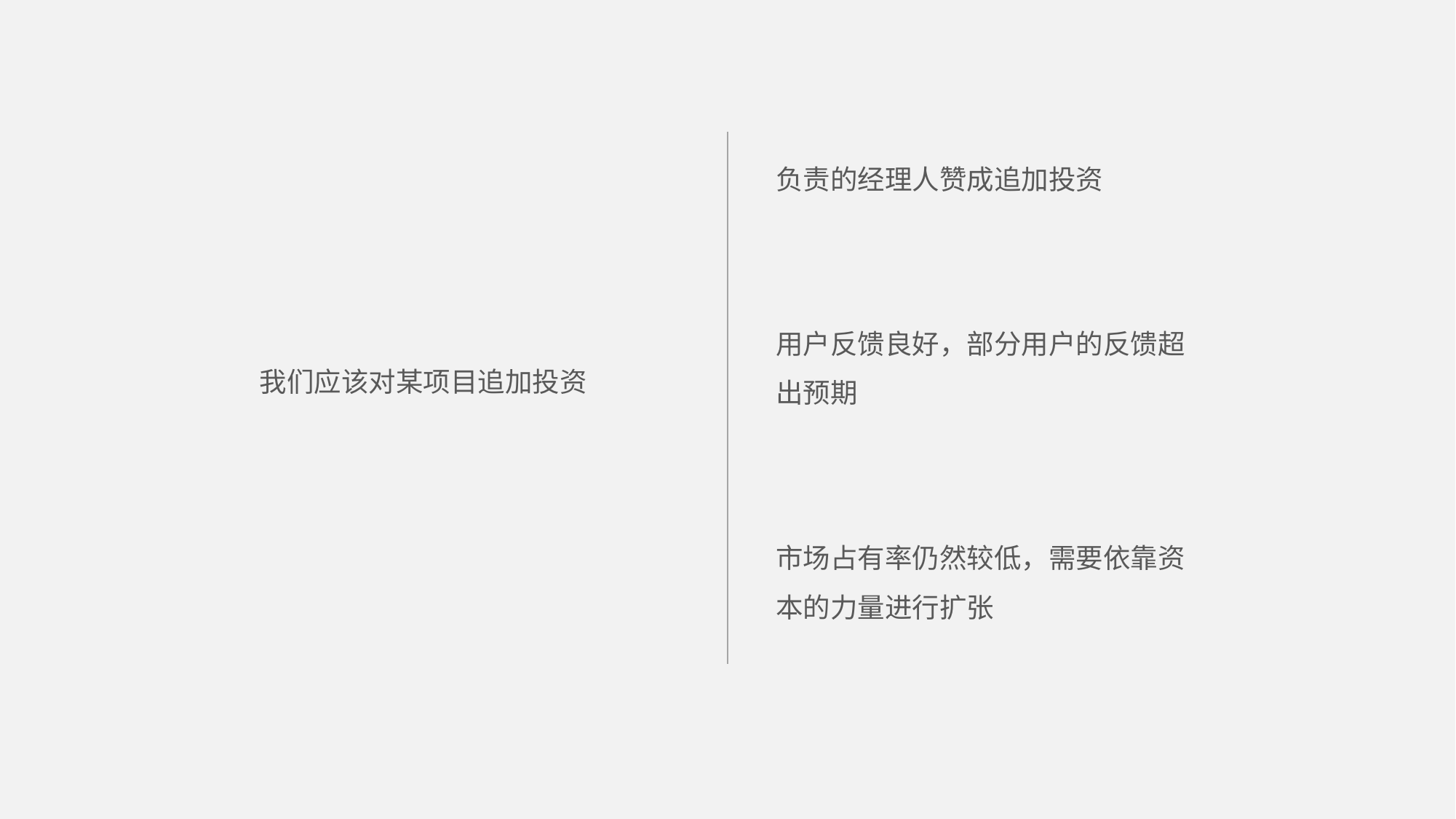

负责的经理人赞成追加投资
用户反馈良好，部分用户的反馈超出预期
我们应该对某项目追加投资
市场占有率仍然较低，需要依靠资本的力量进行扩张